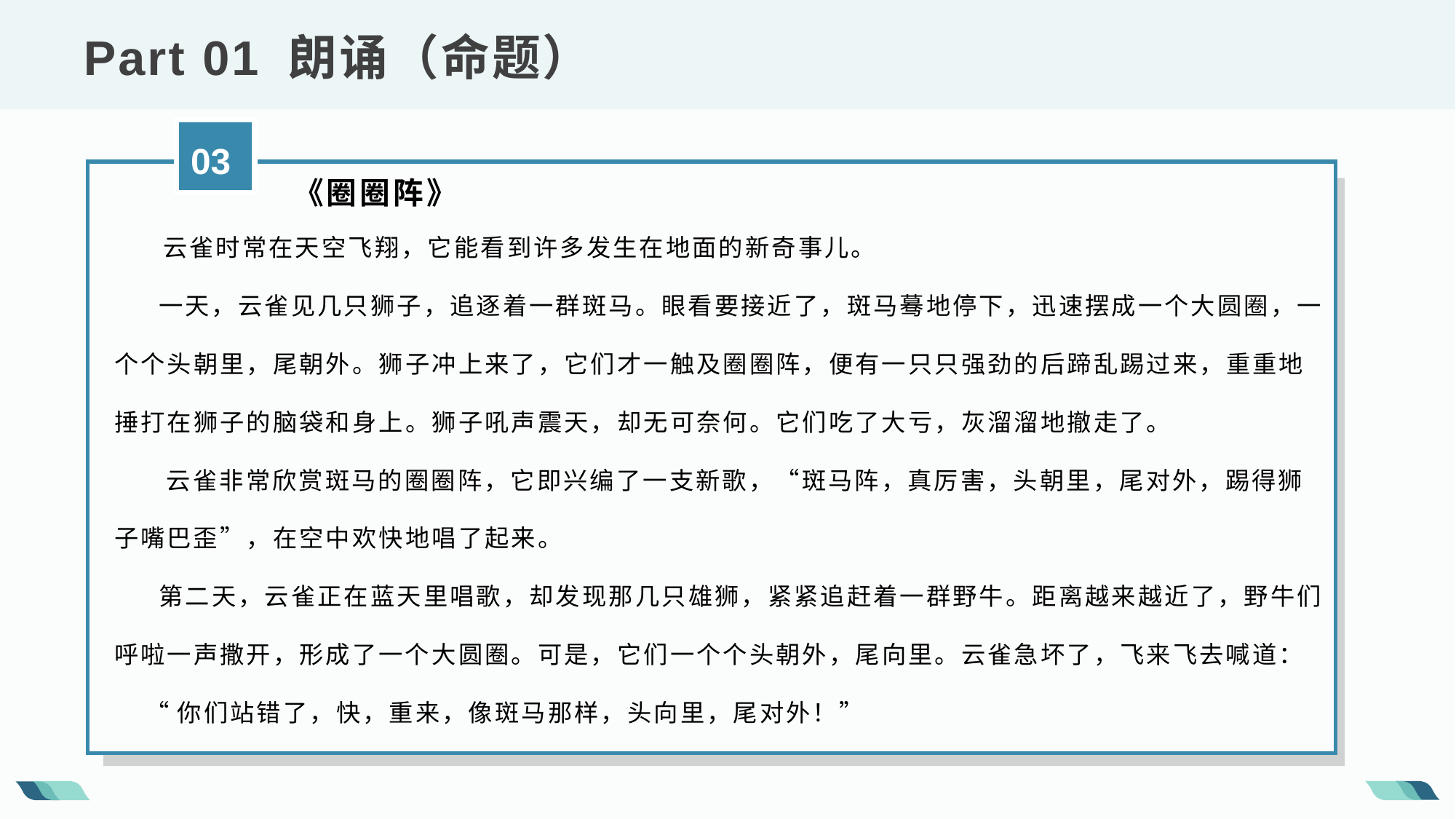

Part 01 朗诵（命题）

03
  《圈圈阵》

      云雀时常在天空飞翔，它能看到许多发生在地面的新奇事儿。
     一天，云雀见几只狮子，追逐着一群斑马。眼看要接近了，斑马蓦地停下，迅速摆成一个大圆圈，一个个头朝里，尾朝外。狮子冲上来了，它们才一触及圈圈阵，便有一只只强劲的后蹄乱踢过来，重重地捶打在狮子的脑袋和身上。狮子吼声震天，却无可奈何。它们吃了大亏，灰溜溜地撤走了。
      云雀非常欣赏斑马的圈圈阵，它即兴编了一支新歌，“斑马阵，真厉害，头朝里，尾对外，踢得狮子嘴巴歪”，在空中欢快地唱了起来。
     第二天，云雀正在蓝天里唱歌，却发现那几只雄狮，紧紧追赶着一群野牛。距离越来越近了，野牛们呼啦一声撒开，形成了一个大圆圈。可是，它们一个个头朝外，尾向里。云雀急坏了，飞来飞去喊道：
    “你们站错了，快，重来，像斑马那样，头向里，尾对外！”